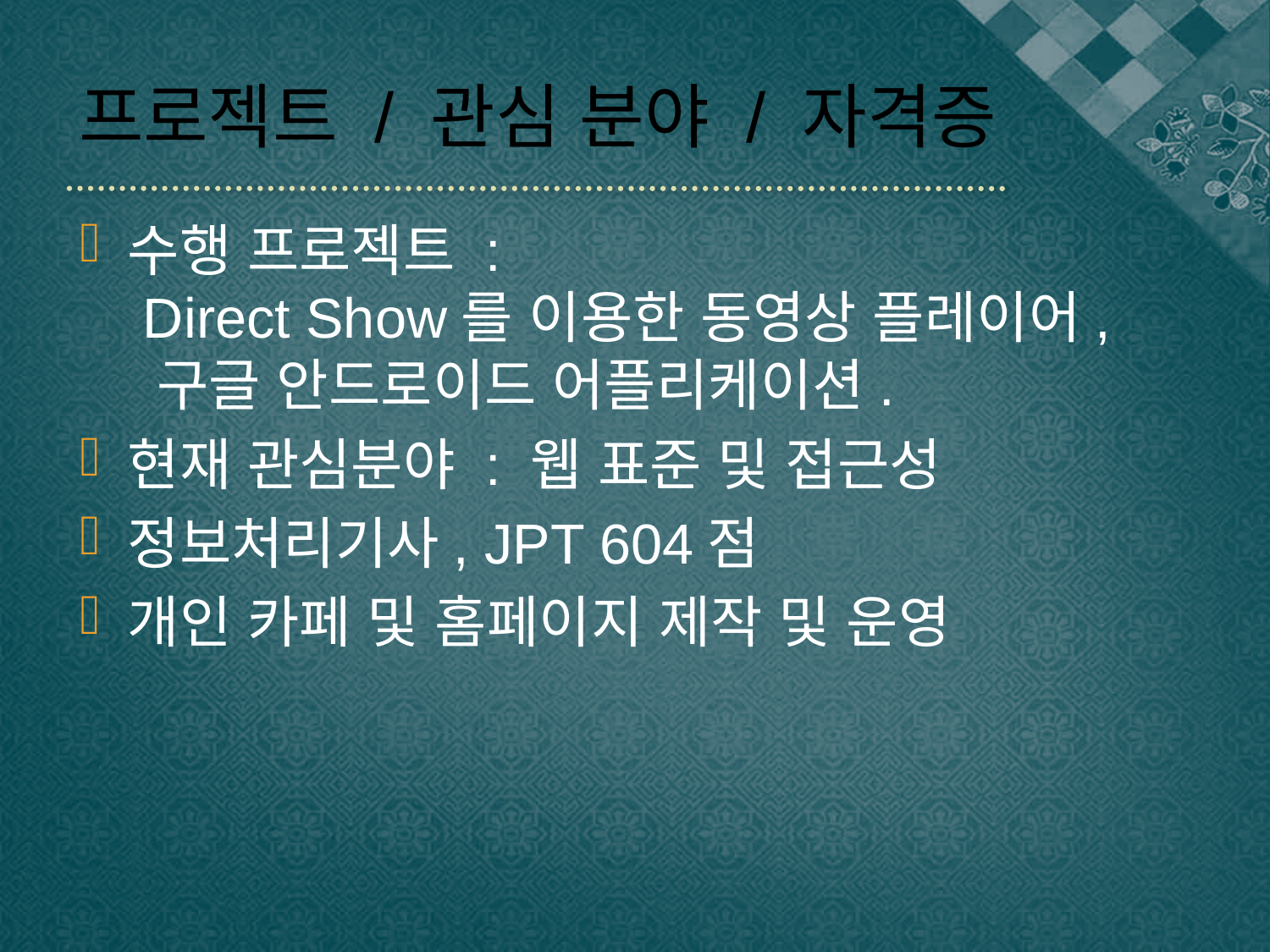

# 프로젝트 / 관심 분야 / 자격증
수행 프로젝트 :
 Direct Show를 이용한 동영상 플레이어,
 구글 안드로이드 어플리케이션.
현재 관심분야 : 웹 표준 및 접근성
정보처리기사, JPT 604점
개인 카페 및 홈페이지 제작 및 운영